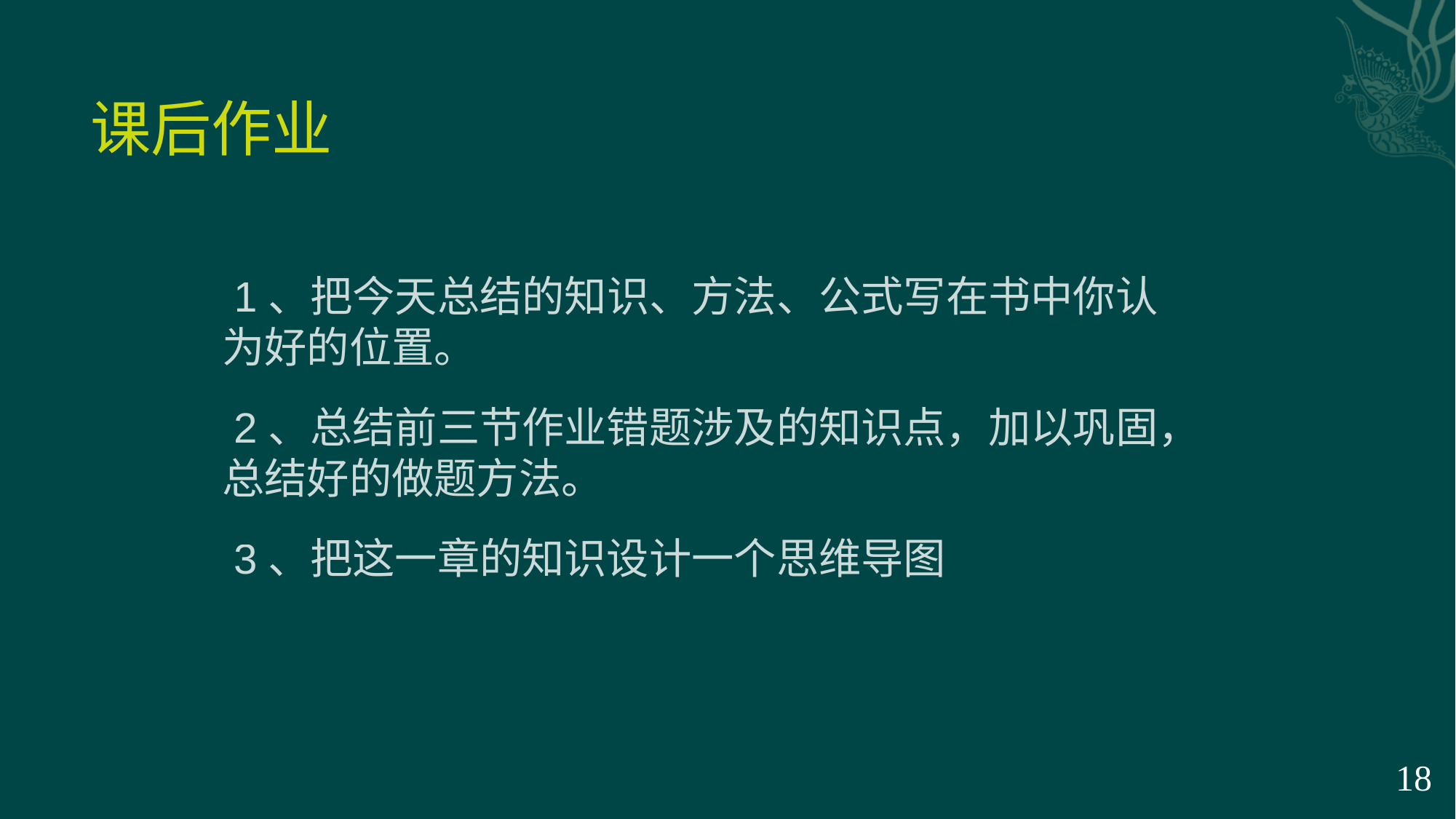

课后作业
 1、把今天总结的知识、方法、公式写在书中你认为好的位置。
 2、总结前三节作业错题涉及的知识点，加以巩固，总结好的做题方法。
 3、把这一章的知识设计一个思维导图
18